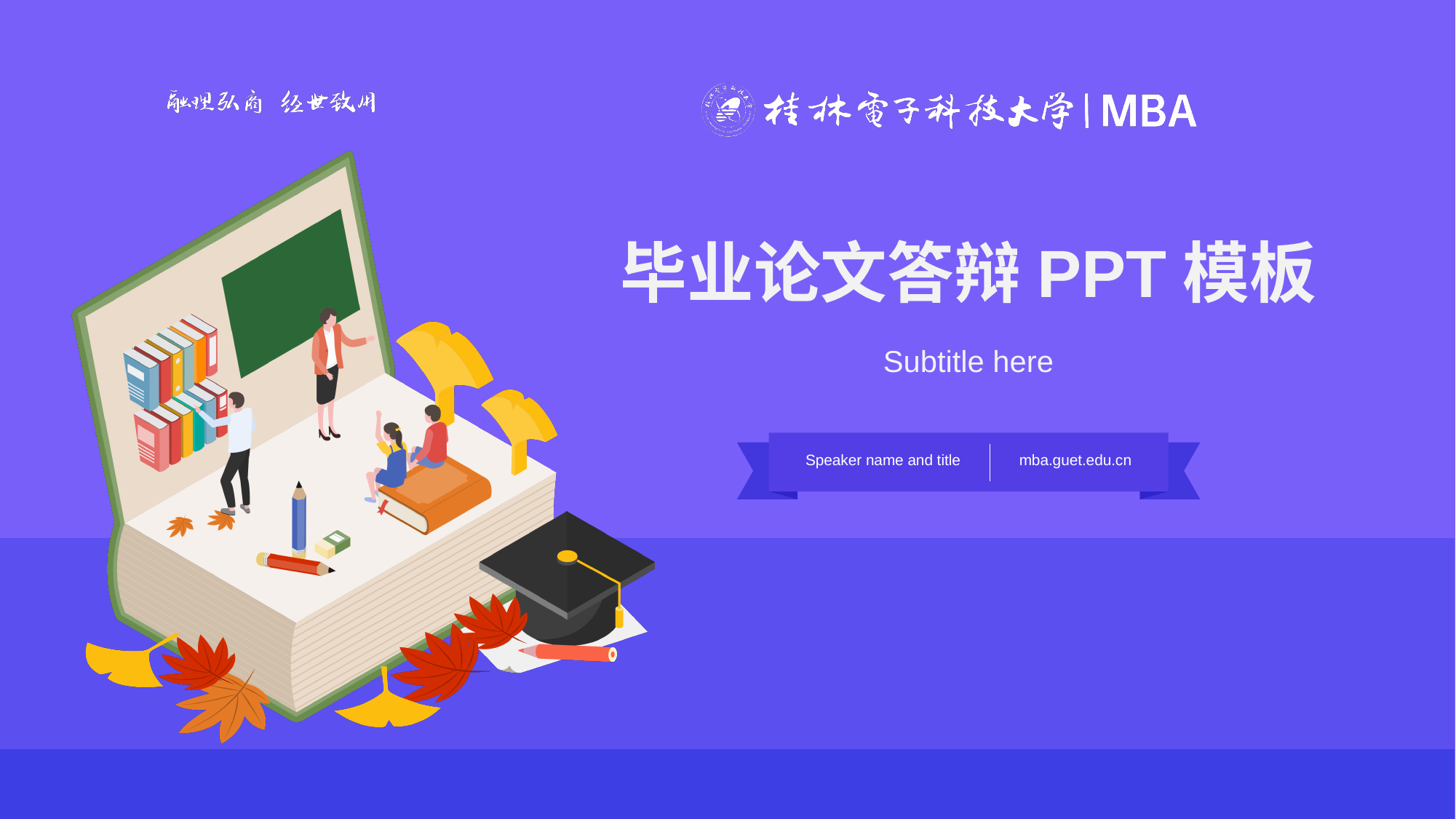

# 毕业论文答辩PPT模板
Subtitle here

Speaker name and title
mba.guet.edu.cn